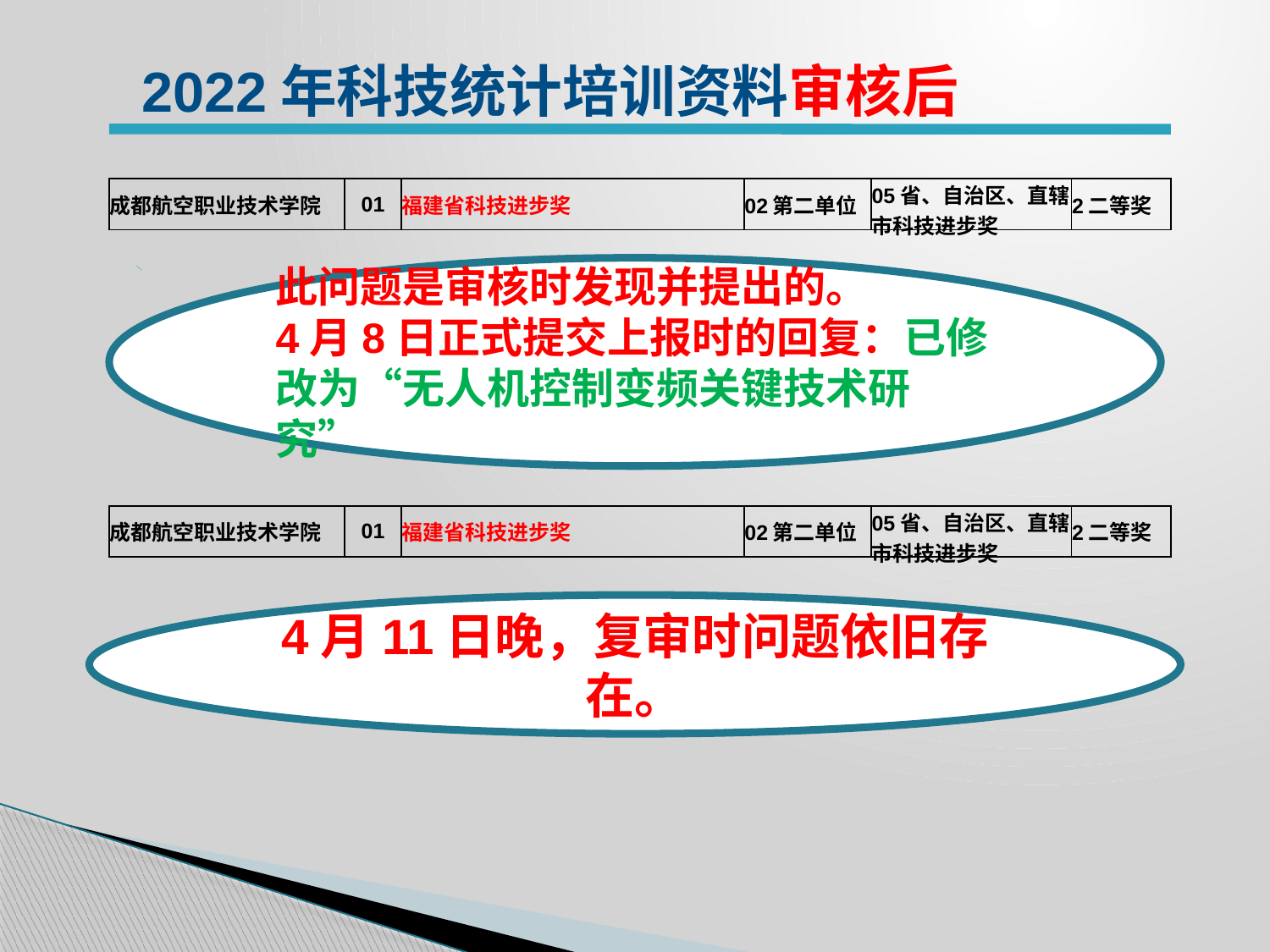

2022年科技统计培训资料审核后
| 成都航空职业技术学院 | 01 | 福建省科技进步奖 | 02第二单位 | 05省、自治区、直辖市科技进步奖 | 2二等奖 |
| --- | --- | --- | --- | --- | --- |
此问题是审核时发现并提出的。
4月8日正式提交上报时的回复：已修改为“无人机控制变频关键技术研究”
| 成都航空职业技术学院 | 01 | 福建省科技进步奖 | 02第二单位 | 05省、自治区、直辖市科技进步奖 | 2二等奖 |
| --- | --- | --- | --- | --- | --- |
4月11日晚，复审时问题依旧存在。